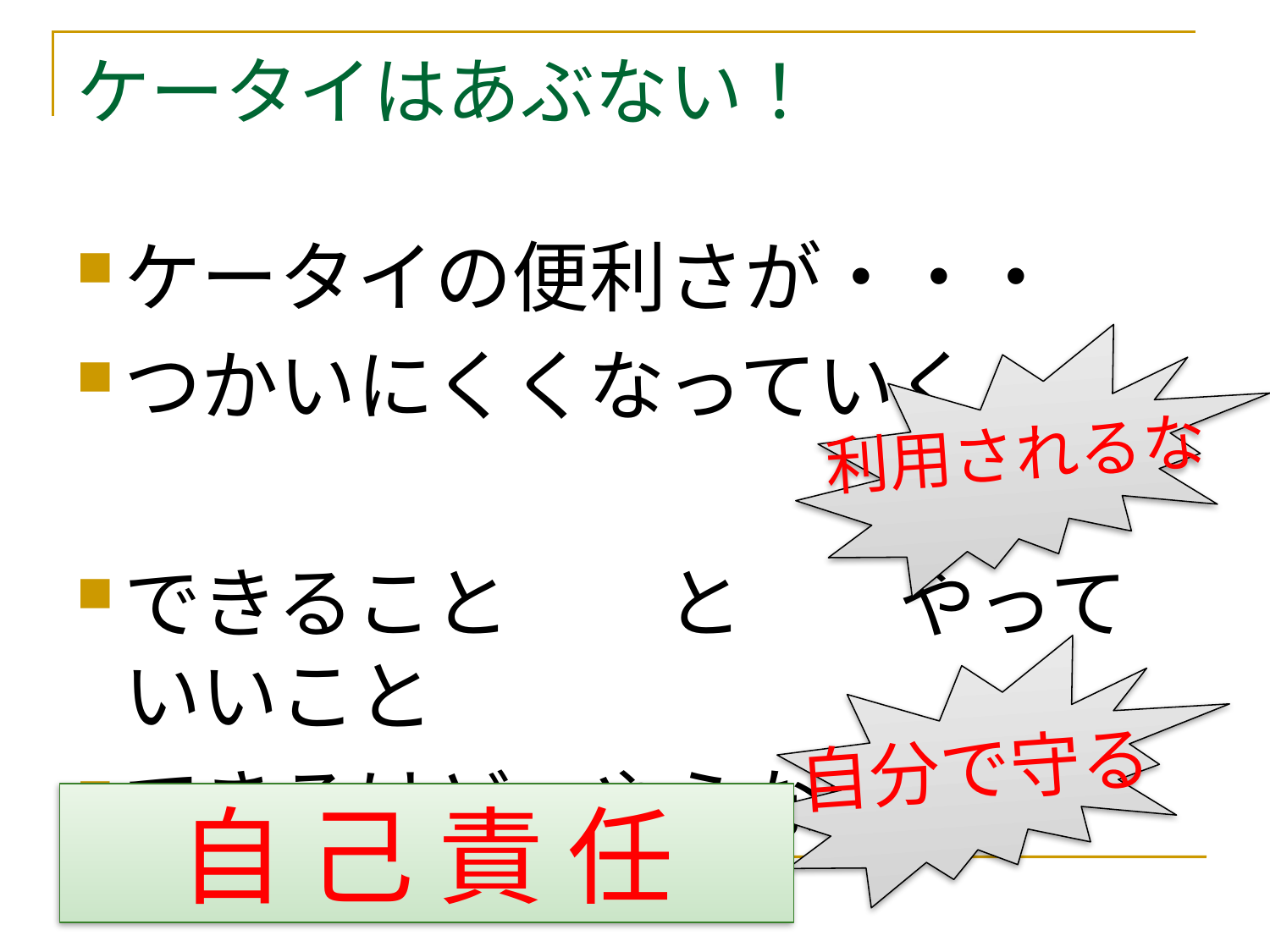

# ケータイはあぶない！
ケータイの便利さが・・・
つかいにくくなっていく

できること　　と　　やっていいこと
できるけど　やらない

利用されるな
自分で守る
自 己 責 任